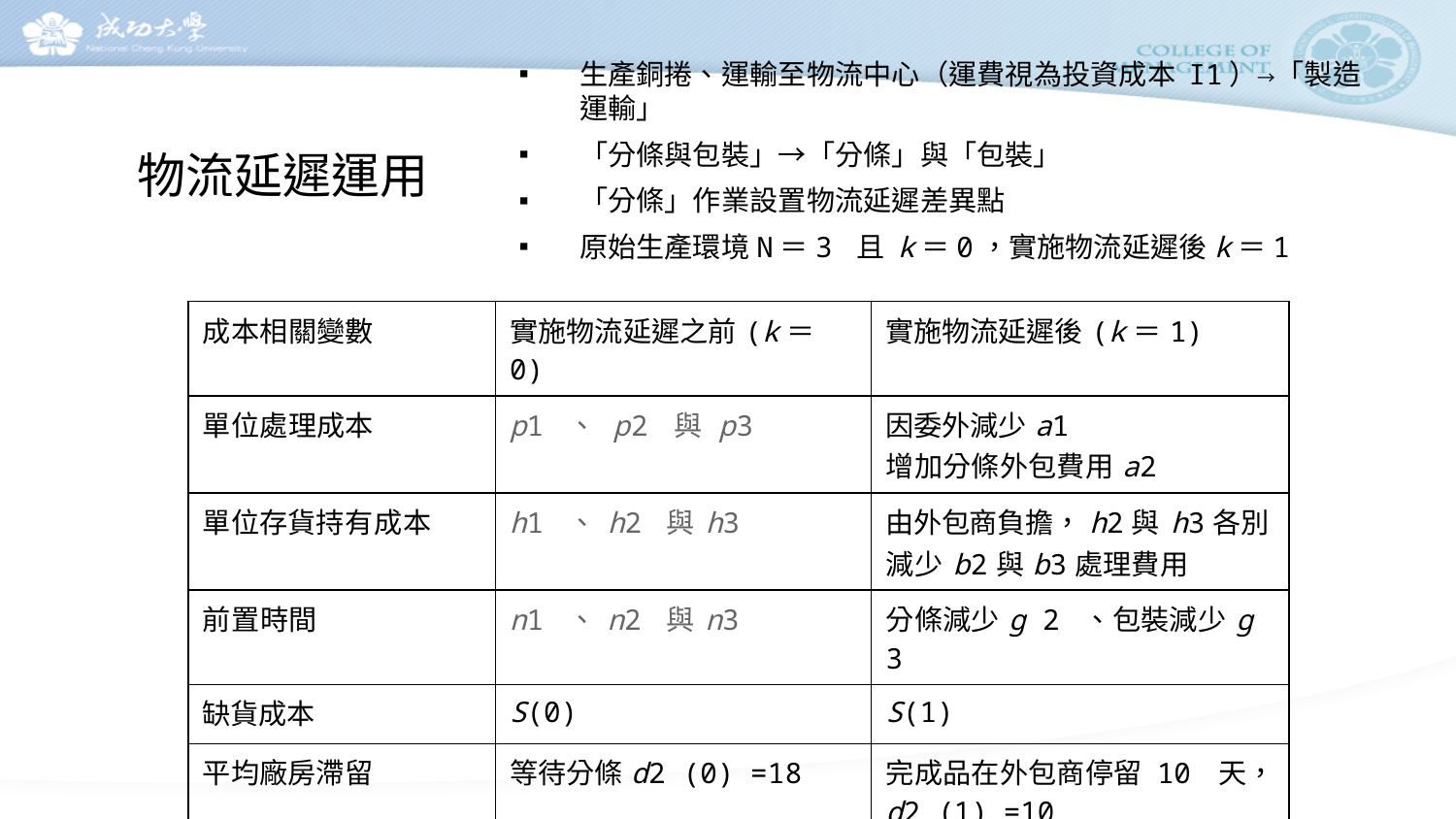

生產銅捲、運輸至物流中心（運費視為投資成本 I1）→「製造運輸」
「分條與包裝」→「分條」與「包裝」
「分條」作業設置物流延遲差異點
原始生產環境N＝3 且 k＝0，實施物流延遲後k＝1
# 物流延遲運用
| 成本相關變數 | 實施物流延遲之前(k＝0) | 實施物流延遲後(k＝1) |
| --- | --- | --- |
| 單位處理成本 | p1 、 p2 與 p3 | 因委外減少a1 增加分條外包費用a2 |
| 單位存貨持有成本 | h1 、h2 與h3 | 由外包商負擔，h2與h3各別減少b2與b3處理費用 |
| 前置時間 | n1 、n2 與n3 | 分條減少g 2 、包裝減少g 3 |
| 缺貨成本 | S(0) | S(1) |
| 平均廠房滯留 | 等待分條d2 (0) =18 | 完成品在外包商停留 10 天，d2 (1) =10 |
| 平均包裝滯留 | 等待包裝d3(0) =3 |  |
21